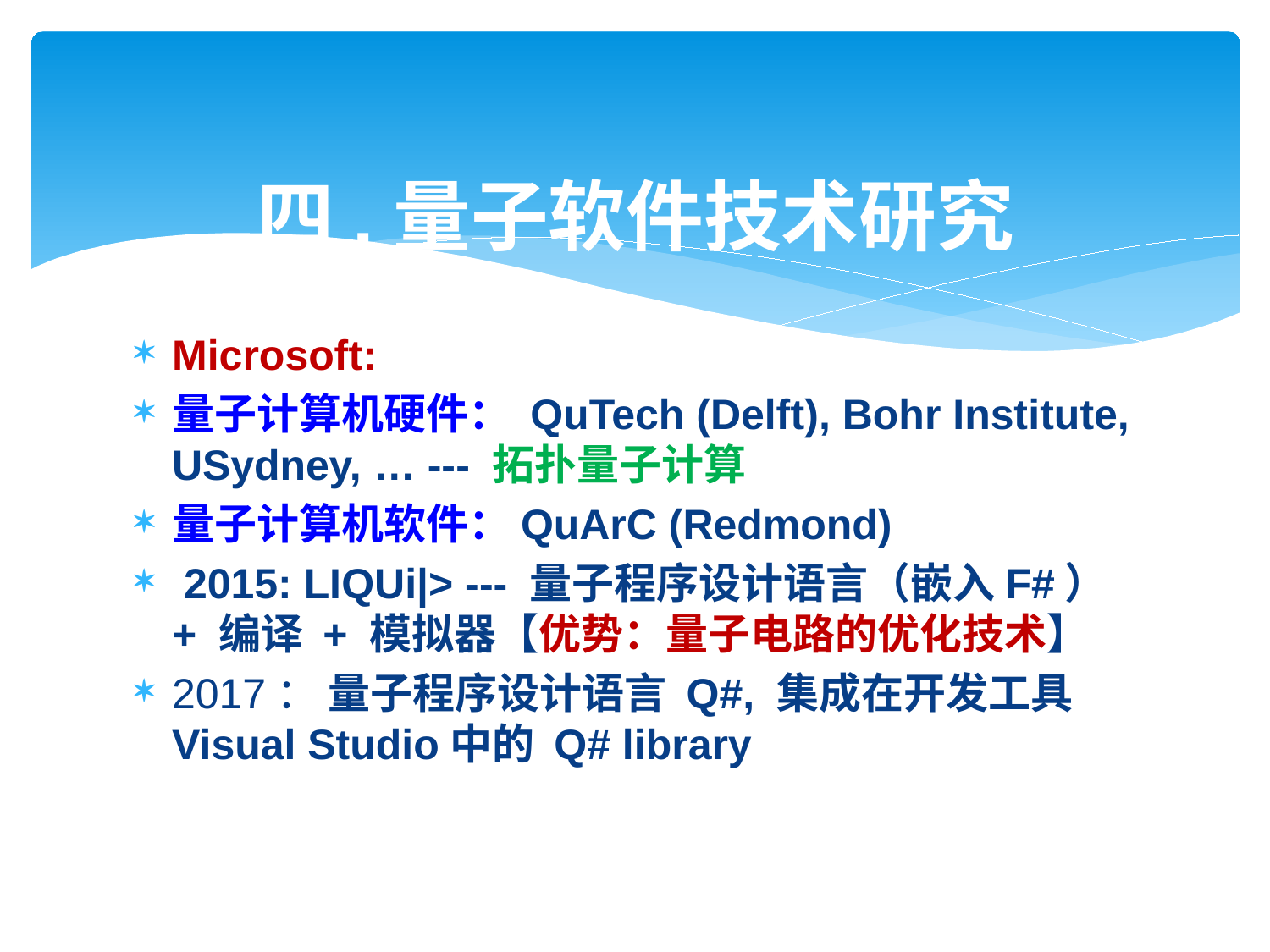

# 四.量子软件技术研究
Microsoft:
量子计算机硬件： QuTech (Delft), Bohr Institute, USydney, … --- 拓扑量子计算
量子计算机软件：QuArC (Redmond)
 2015: LIQUi|> --- 量子程序设计语言（嵌入F#） + 编译 + 模拟器【优势：量子电路的优化技术】
2017： 量子程序设计语言 Q#, 集成在开发工具Visual Studio中的 Q# library